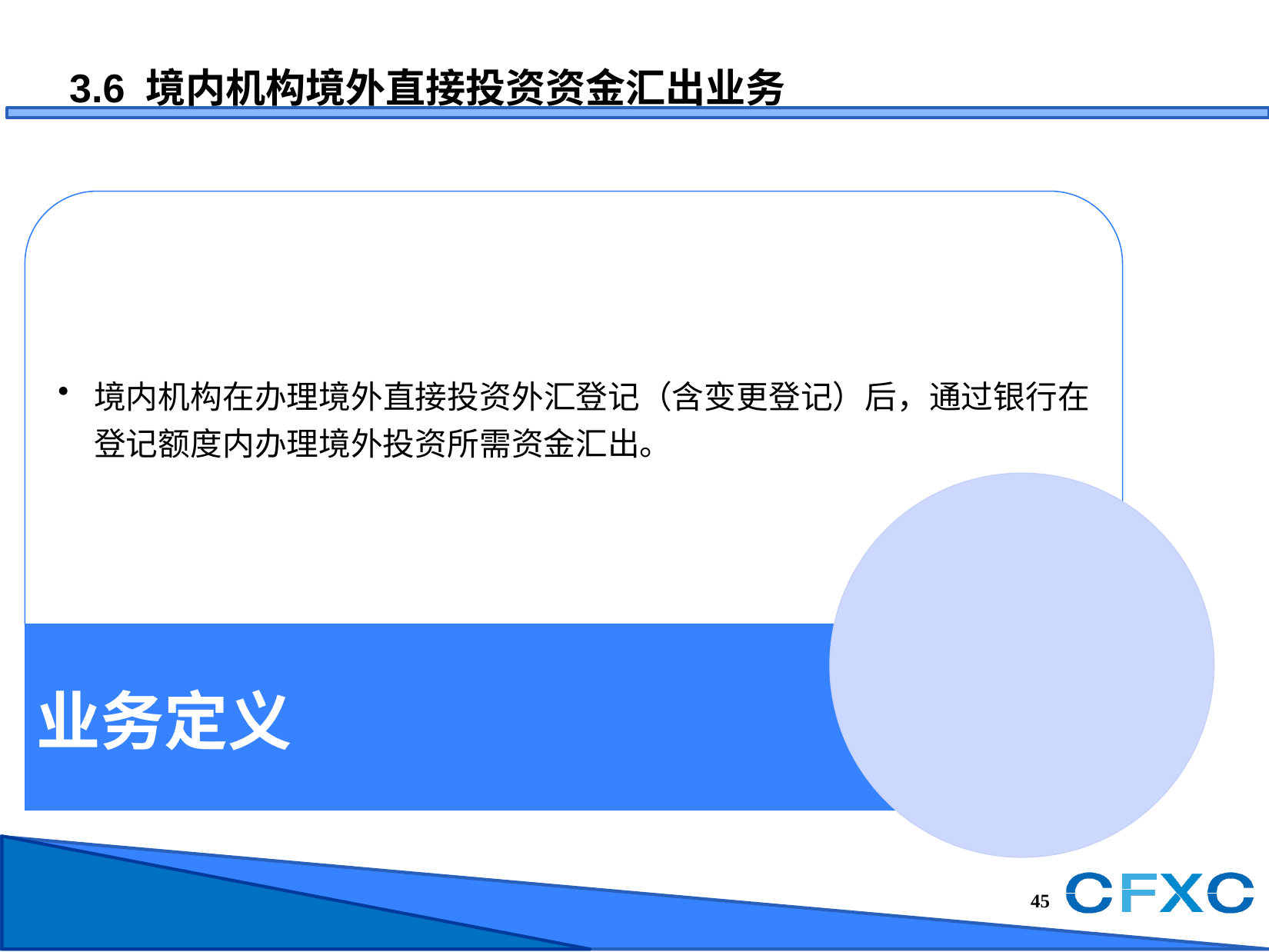

3.6 境内机构境外直接投资资金汇出业务
业务定义
境内机构在办理境外直接投资外汇登记（含变更登记）后，通过银行在登记额度内办理境外投资所需资金汇出。
45